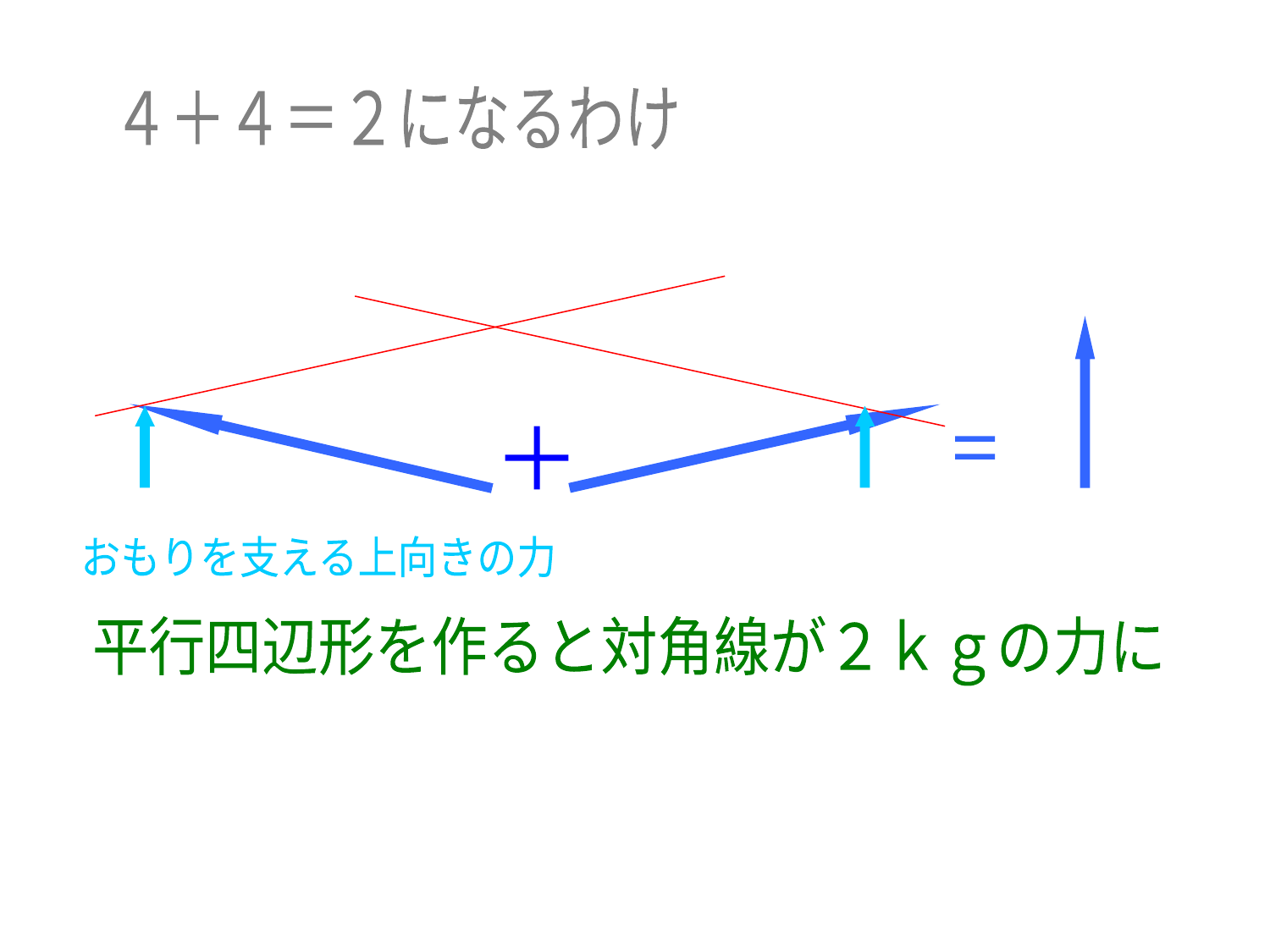

４＋４＝２になるわけ

＋

＝

おもりを支える上向きの力
平行四辺形を作ると対角線が２ｋｇの力に